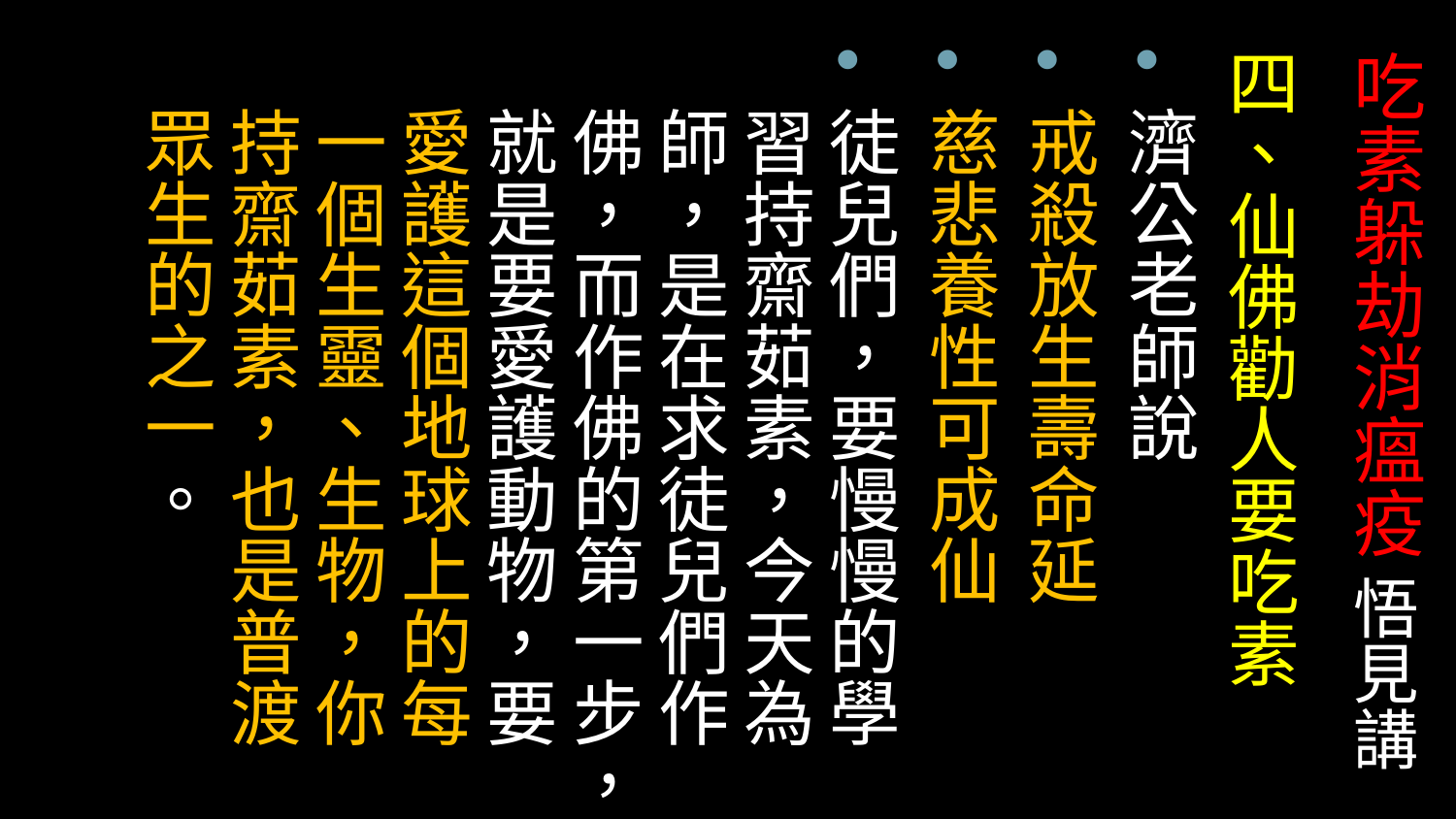

四、仙佛勸人要吃素
濟公老師說
戒殺放生壽命延
慈悲養性可成仙
徒兒們，要慢慢的學習持齋茹素，今天為師，是在求徒兒們作佛，而作佛的第一步，就是要愛護動物，要愛護這個地球上的每一個生靈、生物，你持齋茹素，也是普渡眾生的之一。

# 吃素躲劫消瘟疫 悟見講